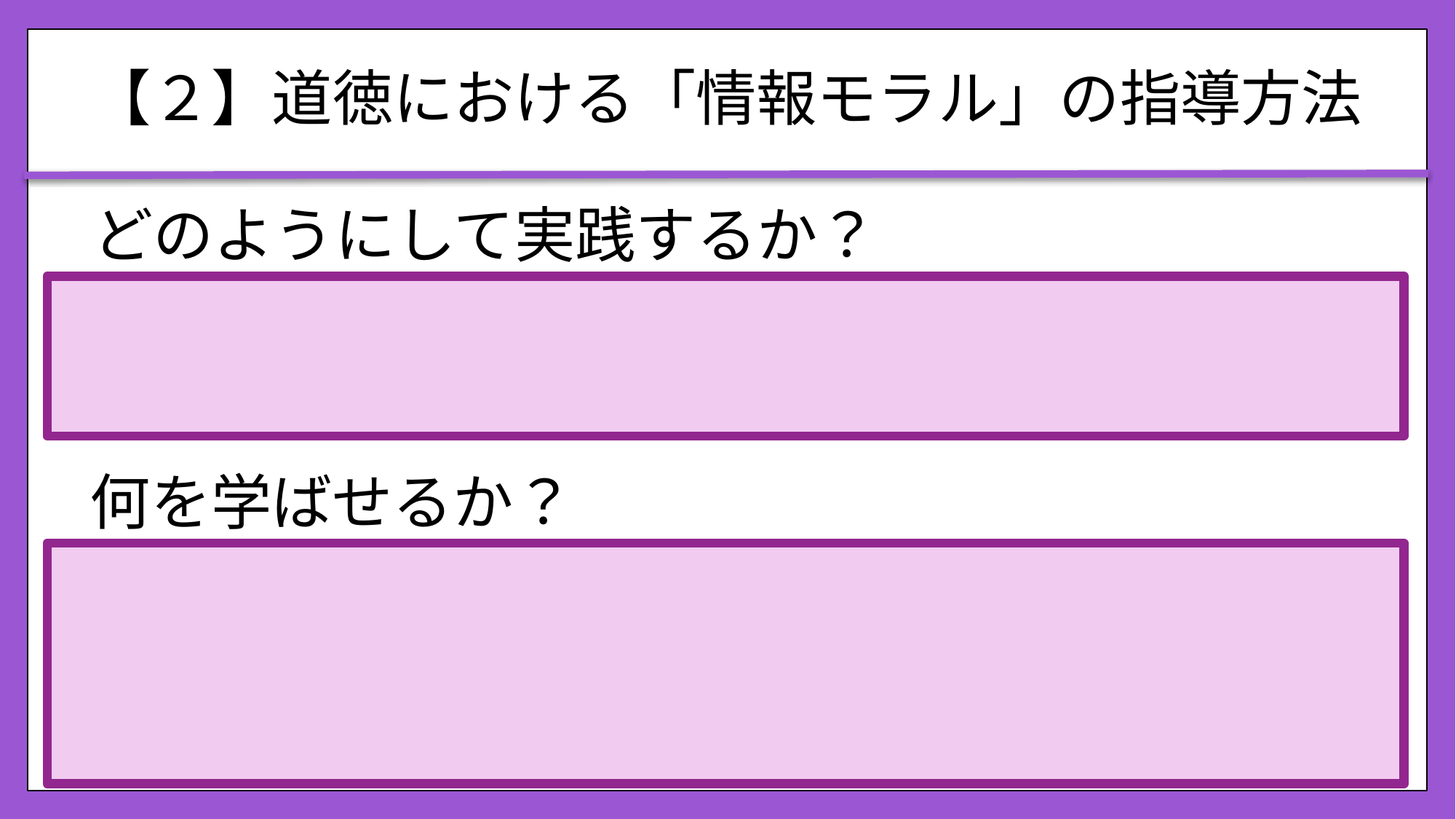

# 【２】道徳における「情報モラル」の指導方法
どのようにして実践するか？

何を学ばせるか？